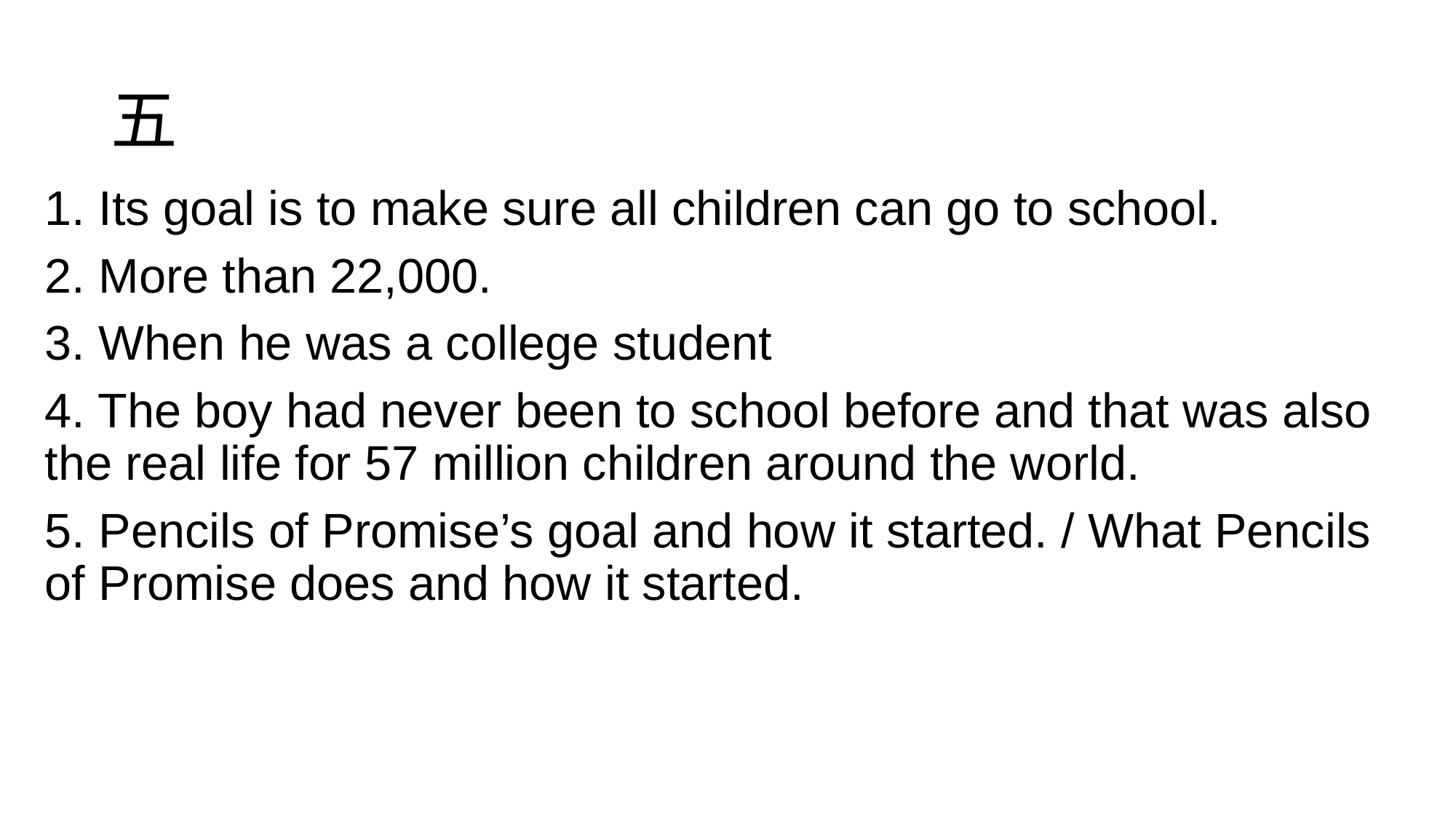

# 五
1. Its goal is to make sure all children can go to school.
2. More than 22,000.
3. When he was a college student
4. The boy had never been to school before and that was also the real life for 57 million children around the world.
5. Pencils of Promise’s goal and how it started. / What Pencils of Promise does and how it started.